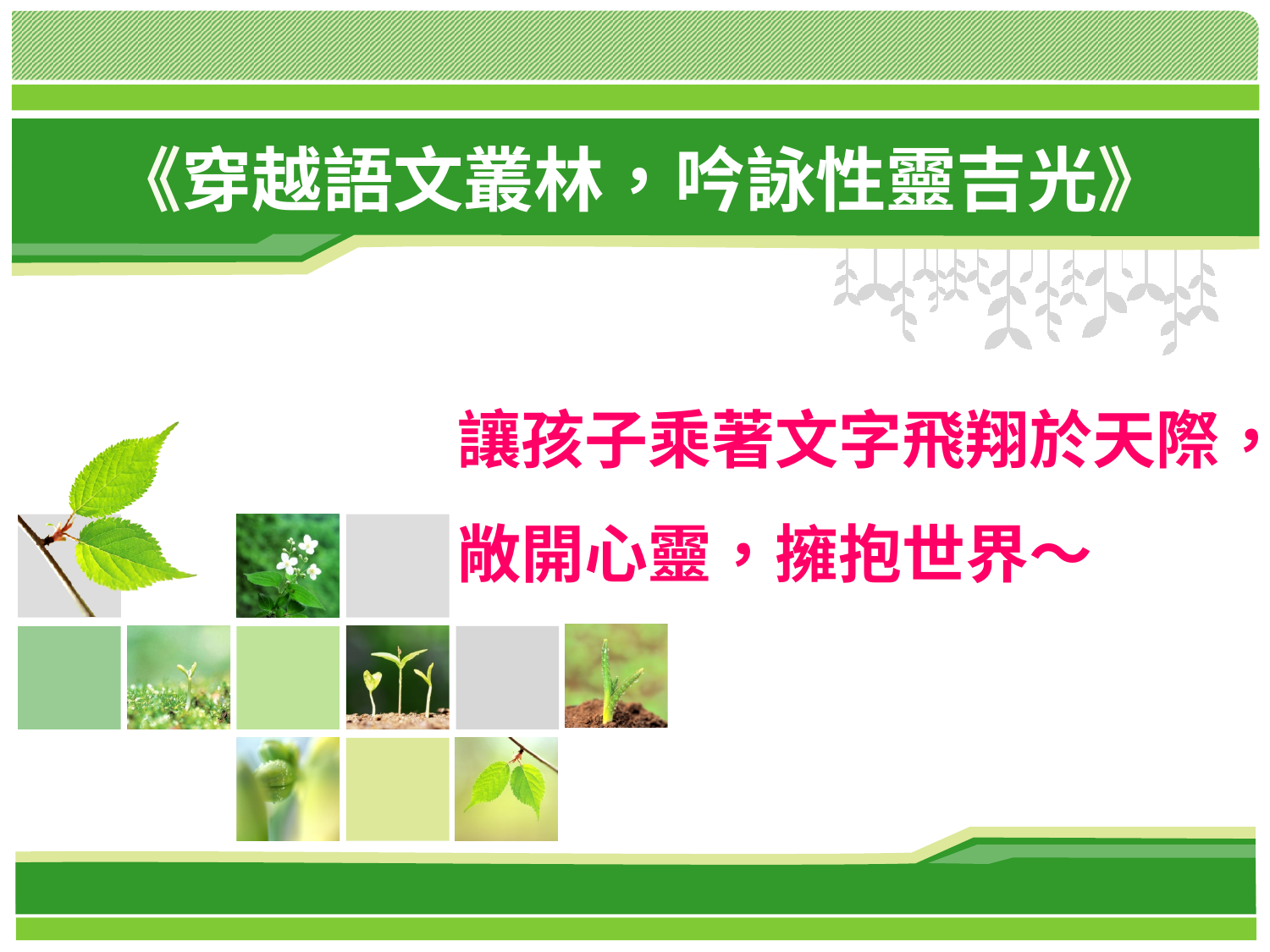

# 《穿越語文叢林，吟詠性靈吉光》
讓孩子乘著文字飛翔於天際，敞開心靈，擁抱世界～